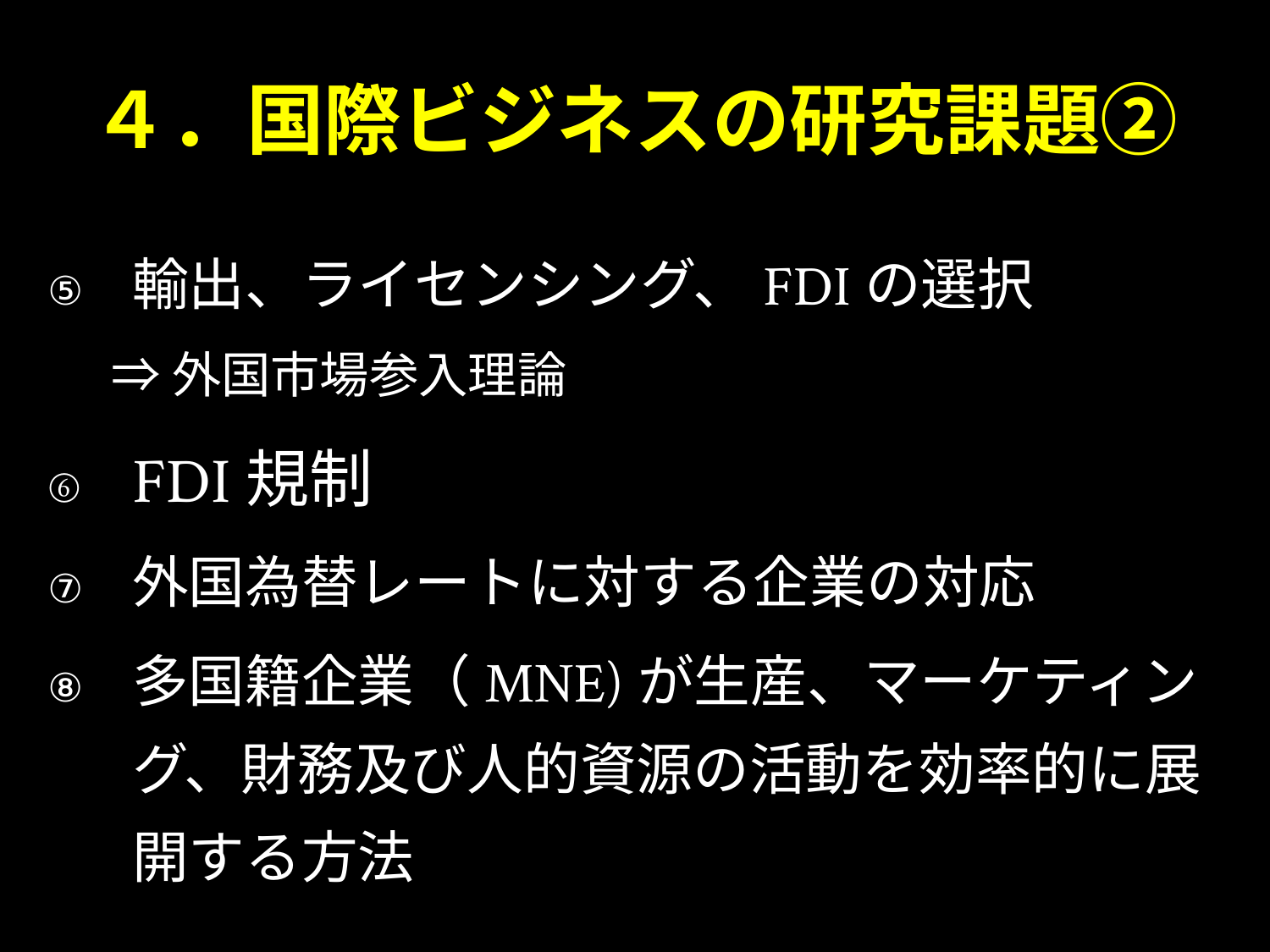

# ４．国際ビジネスの研究課題②
輸出、ライセンシング、FDIの選択
⇒外国市場参入理論
FDI規制
外国為替レートに対する企業の対応
多国籍企業（MNE)が生産、マーケティング、財務及び人的資源の活動を効率的に展開する方法